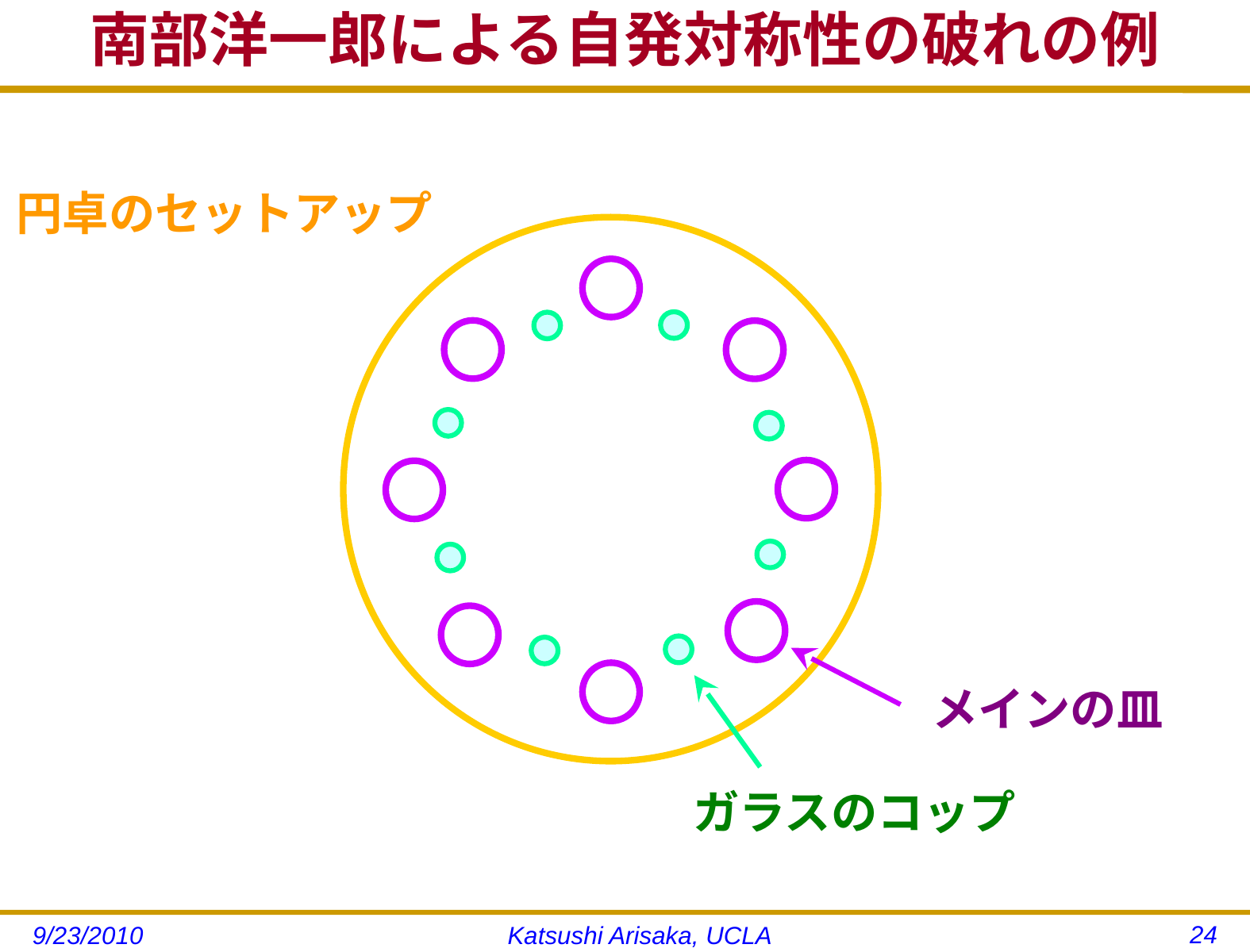

# 南部洋一郎による自発対称性の破れの例
円卓のセットアップ

メインの皿

ガラスのコップ
24
9/23/2010
Katsushi Arisaka, UCLA